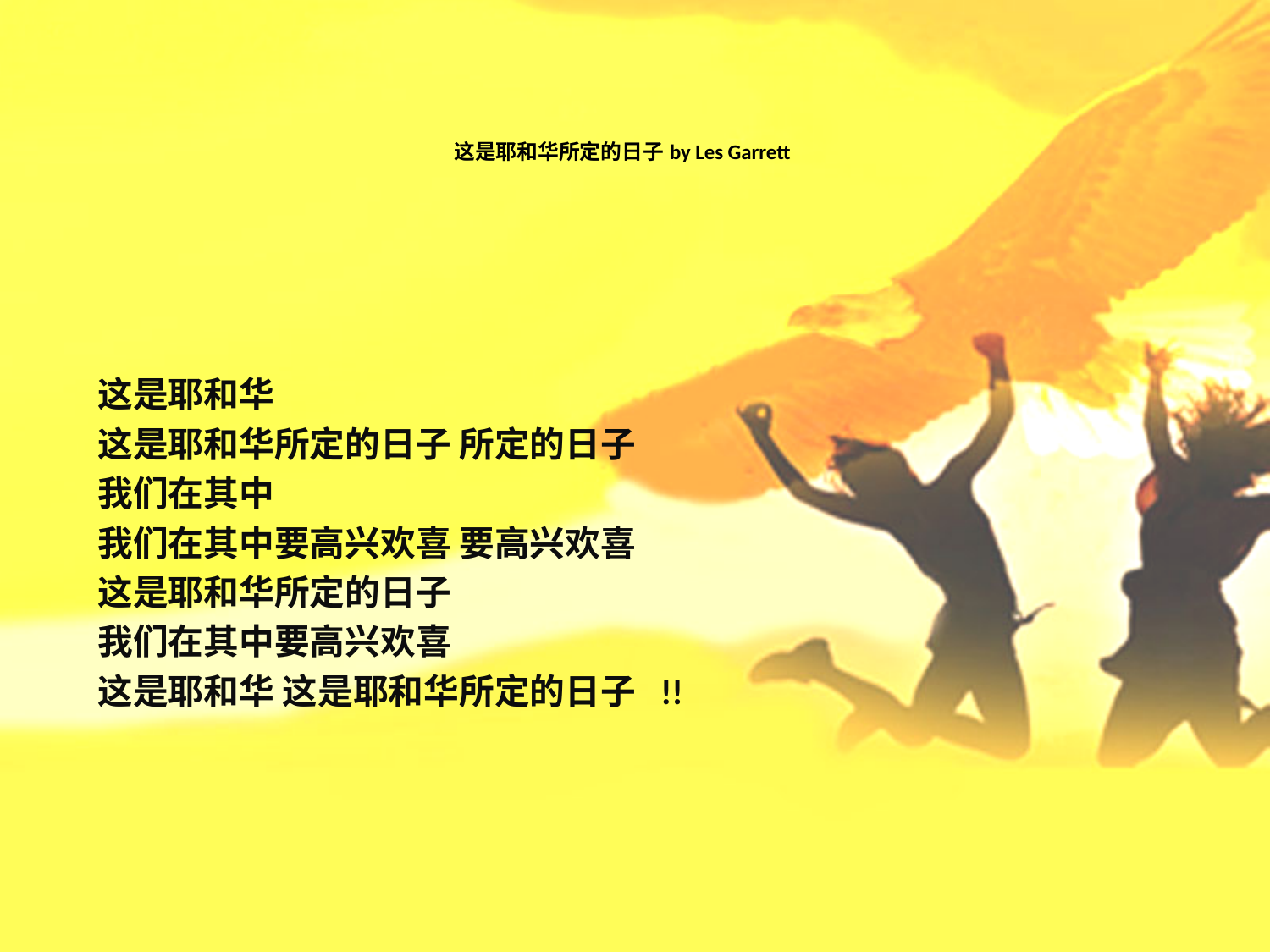

# 这是耶和华所定的日子 by Les Garrett
这是耶和华
这是耶和华所定的日子 所定的日子
我们在其中
我们在其中要高兴欢喜 要高兴欢喜
这是耶和华所定的日子
我们在其中要高兴欢喜
这是耶和华 这是耶和华所定的日子  !!